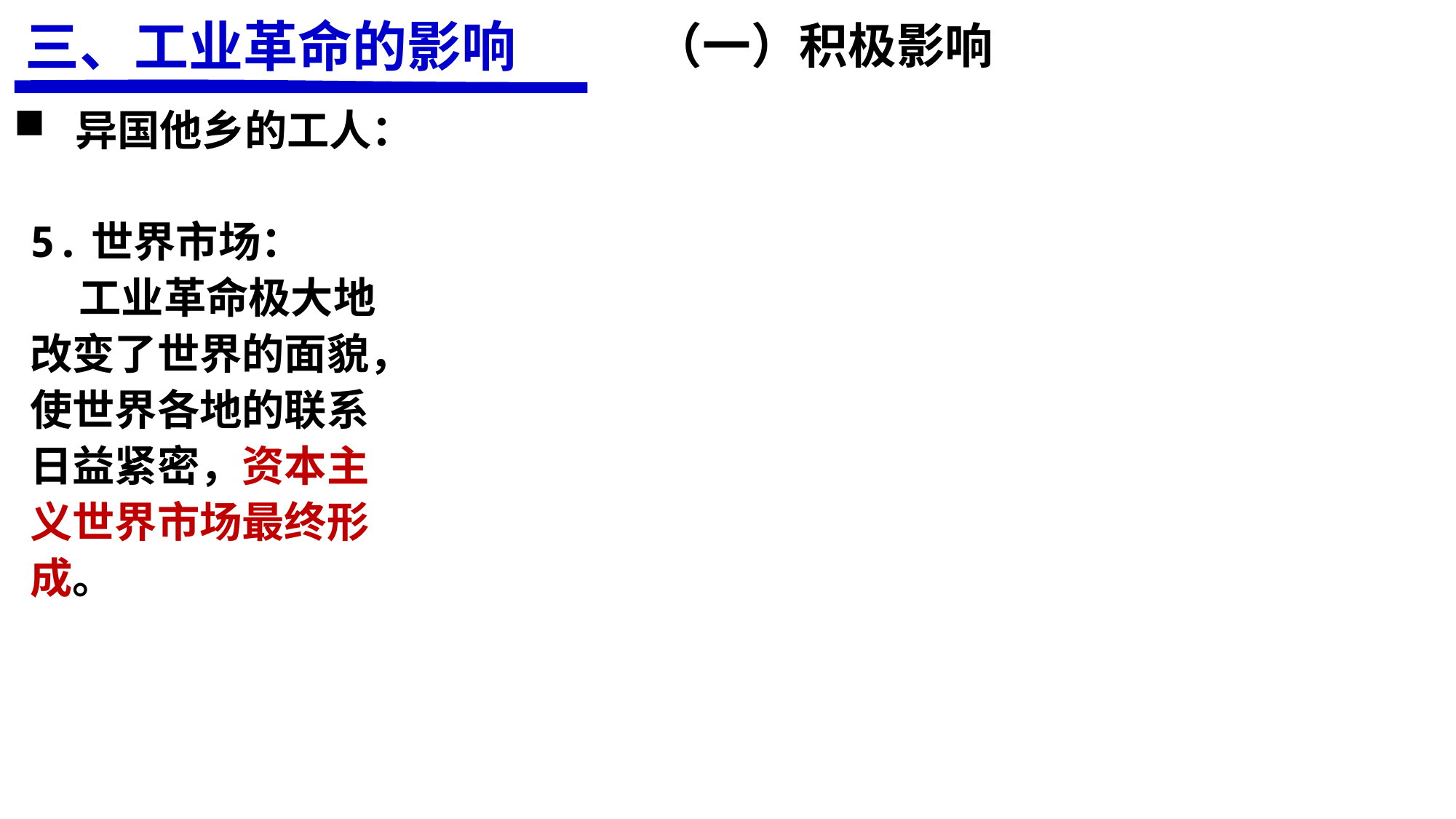

三、工业革命的影响

（一）积极影响
异国他乡的工人：
5.世界市场：
    工业革命极大地改变了世界的面貌，使世界各地的联系日益紧密，资本主义世界市场最终形成。